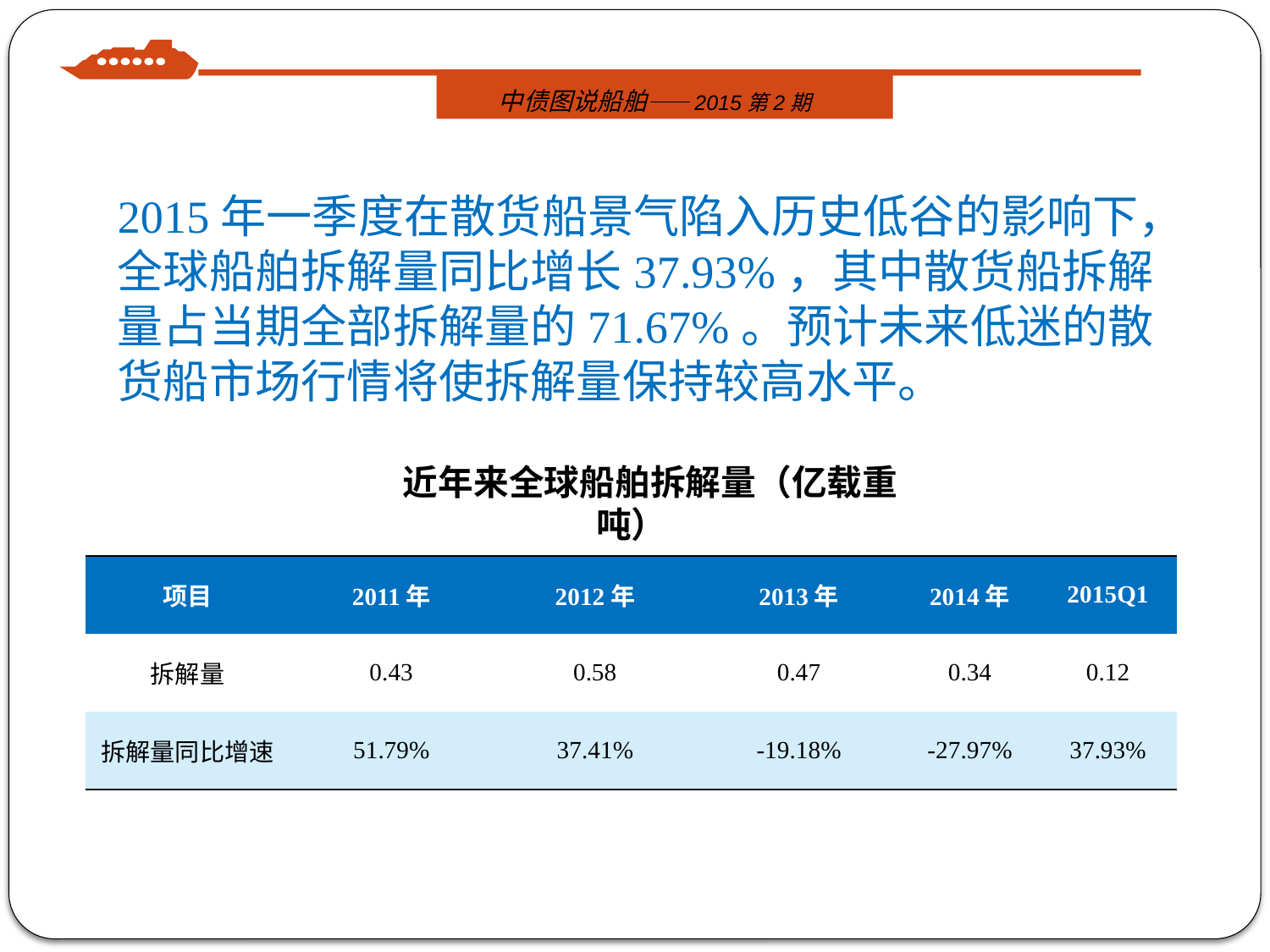

中债图说船舶——2015第2期
# 2015年一季度在散货船景气陷入历史低谷的影响下，全球船舶拆解量同比增长37.93%，其中散货船拆解量占当期全部拆解量的71.67%。预计未来低迷的散货船市场行情将使拆解量保持较高水平。
近年来全球船舶拆解量（亿载重吨）
| 项目 | 2011年 | 2012年 | 2013年 | 2014年 | 2015Q1 |
| --- | --- | --- | --- | --- | --- |
| 拆解量 | 0.43 | 0.58 | 0.47 | 0.34 | 0.12 |
| 拆解量同比增速 | 51.79% | 37.41% | -19.18% | -27.97% | 37.93% |